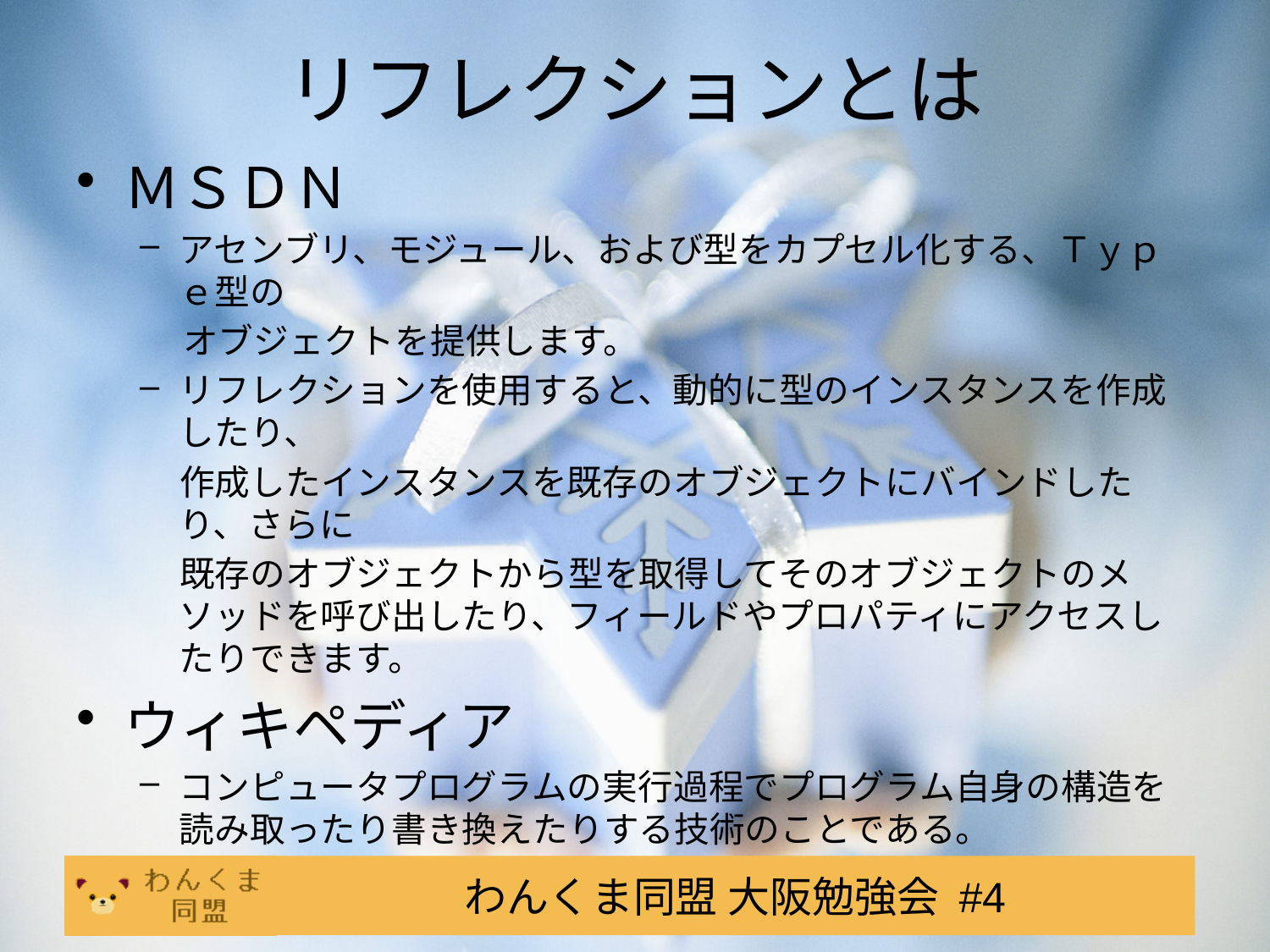

# リフレクションとは
ＭＳＤＮ
アセンブリ、モジュール、および型をカプセル化する、Ｔｙｐｅ型の
　 オブジェクトを提供します。
リフレクションを使用すると、動的に型のインスタンスを作成したり、
    作成したインスタンスを既存のオブジェクトにバインドしたり、さらに
    既存のオブジェクトから型を取得してそのオブジェクトのメソッドを呼び出したり、フィールドやプロパティにアクセスしたりできます。
ウィキペディア
コンピュータプログラムの実行過程でプログラム自身の構造を読み取ったり書き換えたりする技術のことである。